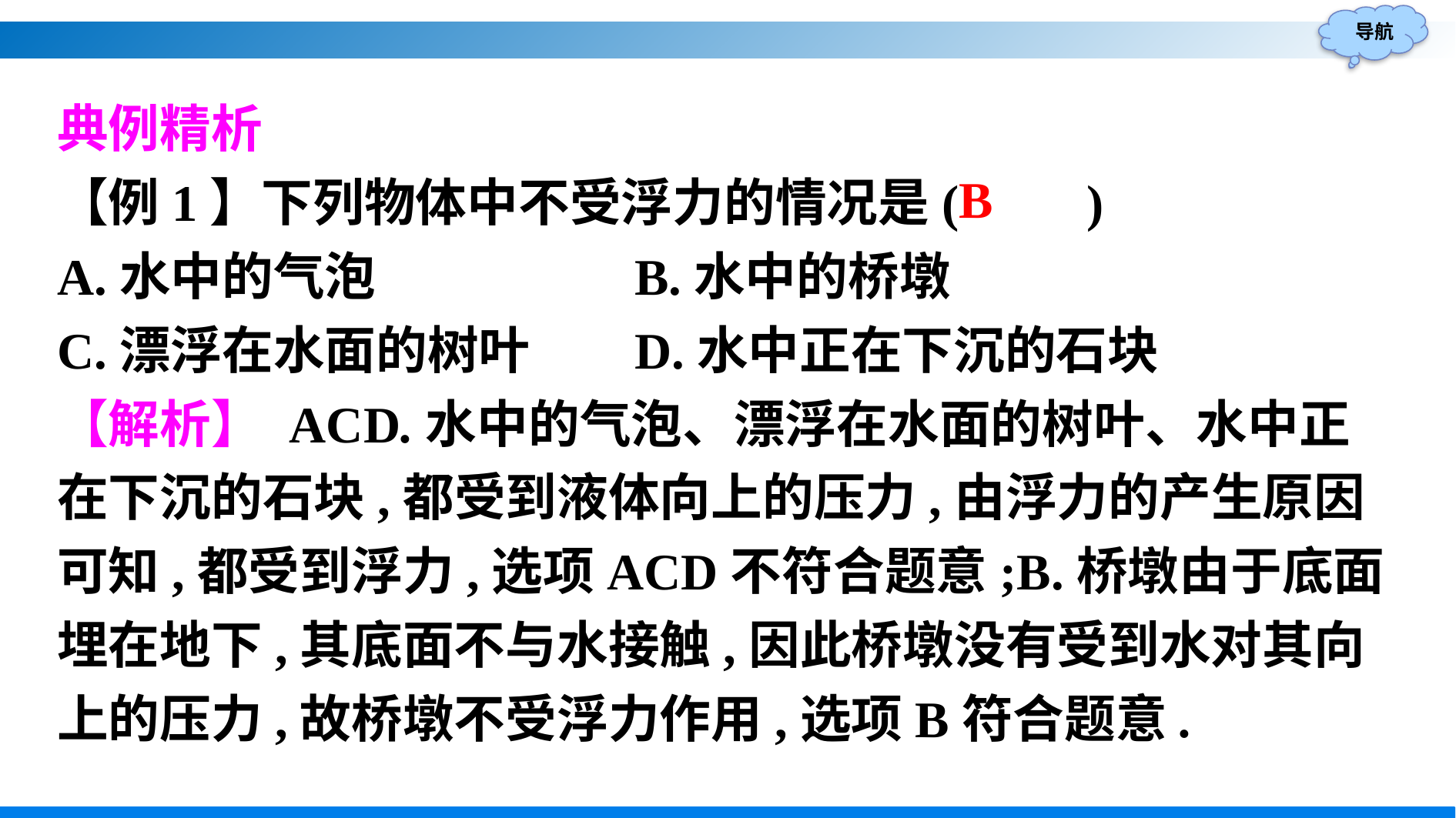

典例精析
【例1】下列物体中不受浮力的情况是(　　)
A.水中的气泡				B.水中的桥墩
C.漂浮在水面的树叶	D.水中正在下沉的石块
【解析】 ACD.水中的气泡、漂浮在水面的树叶、水中正在下沉的石块,都受到液体向上的压力,由浮力的产生原因可知,都受到浮力,选项ACD不符合题意;B.桥墩由于底面埋在地下,其底面不与水接触,因此桥墩没有受到水对其向上的压力,故桥墩不受浮力作用,选项B符合题意.
B